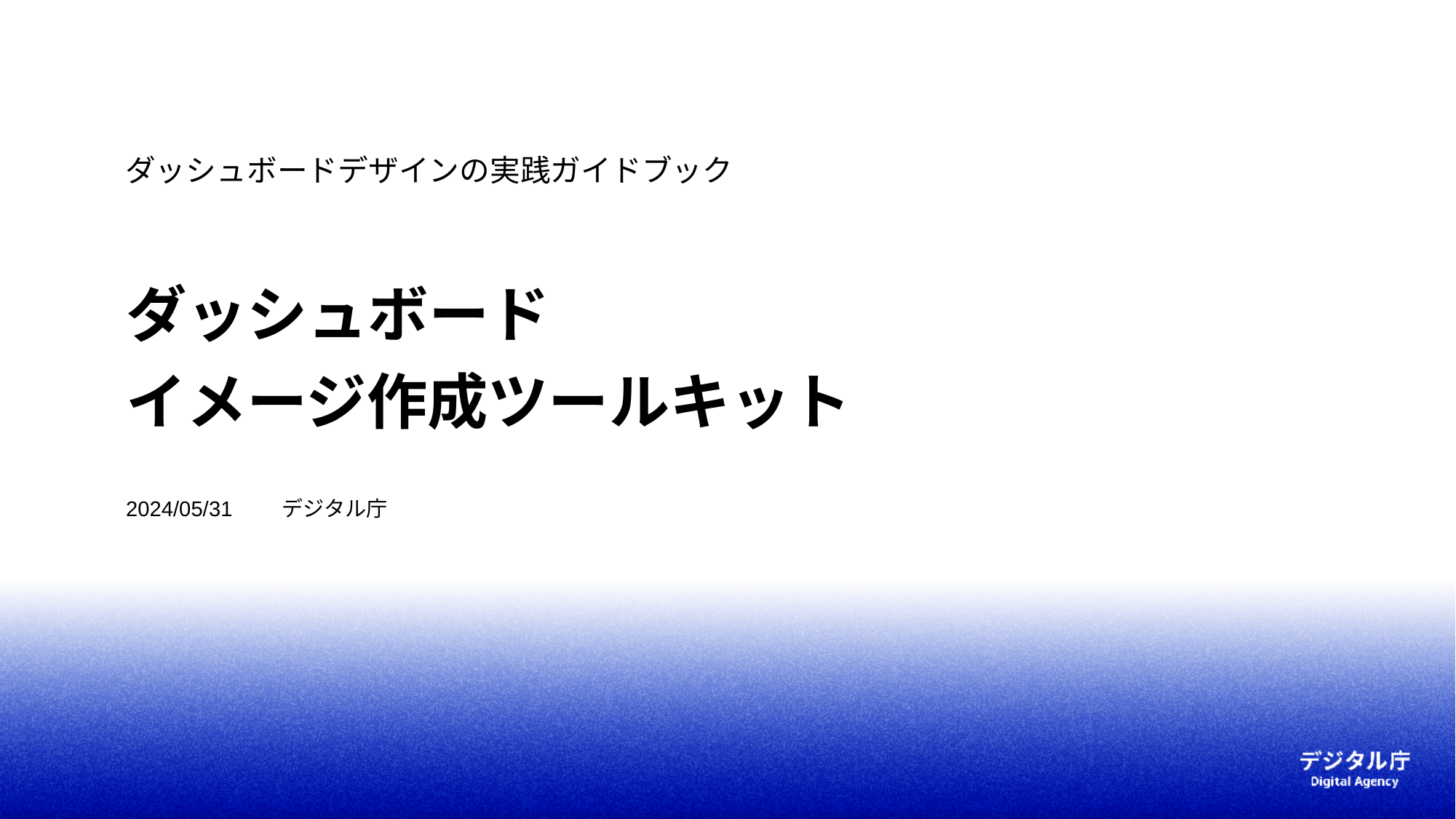

ダッシュボードデザインの実践ガイドブック
# ダッシュボード イメージ作成ツールキット
2024/05/31
デジタル庁